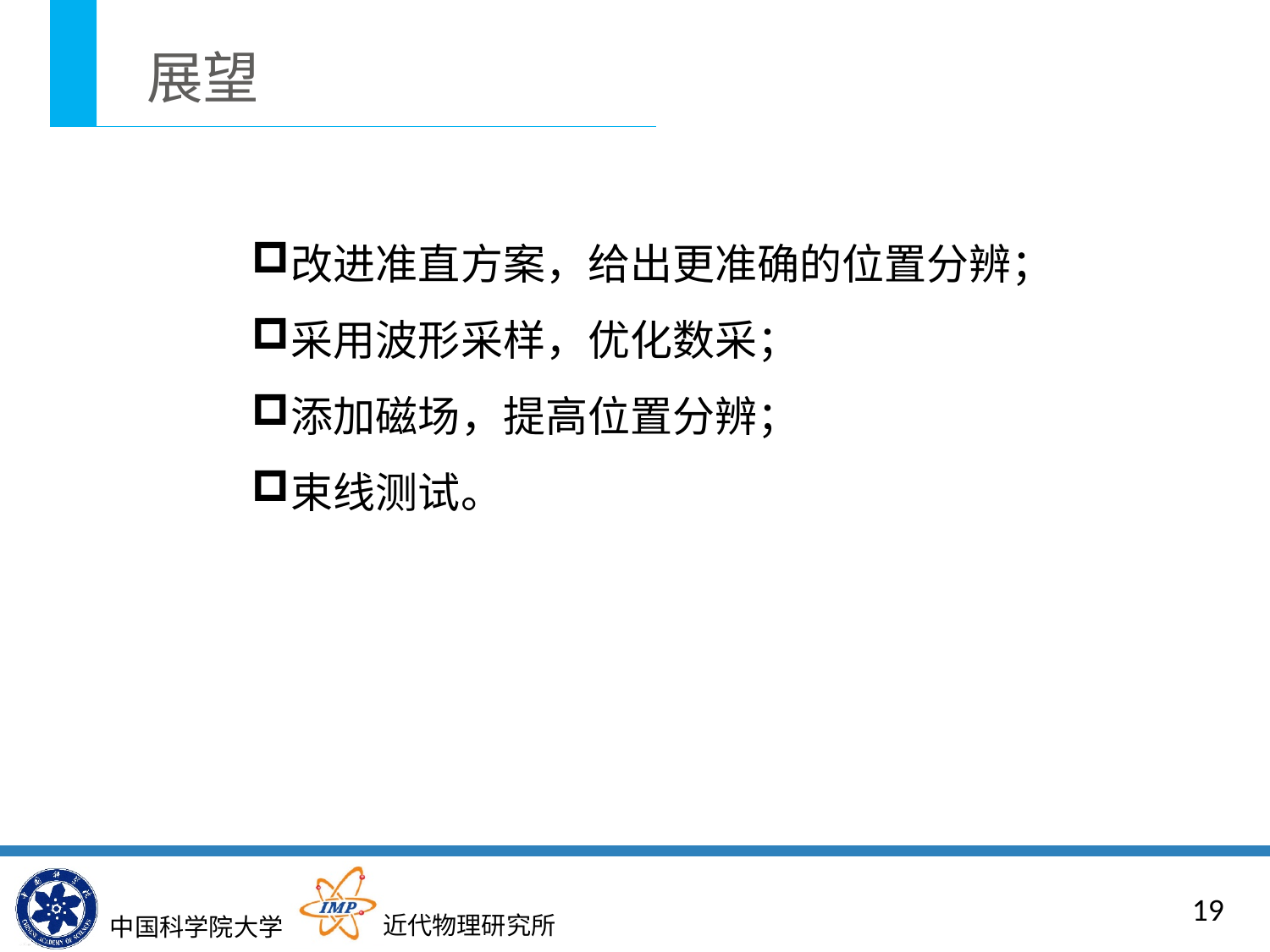

展望
改进准直方案，给出更准确的位置分辨；
采用波形采样，优化数采；
添加磁场，提高位置分辨；
束线测试。
19